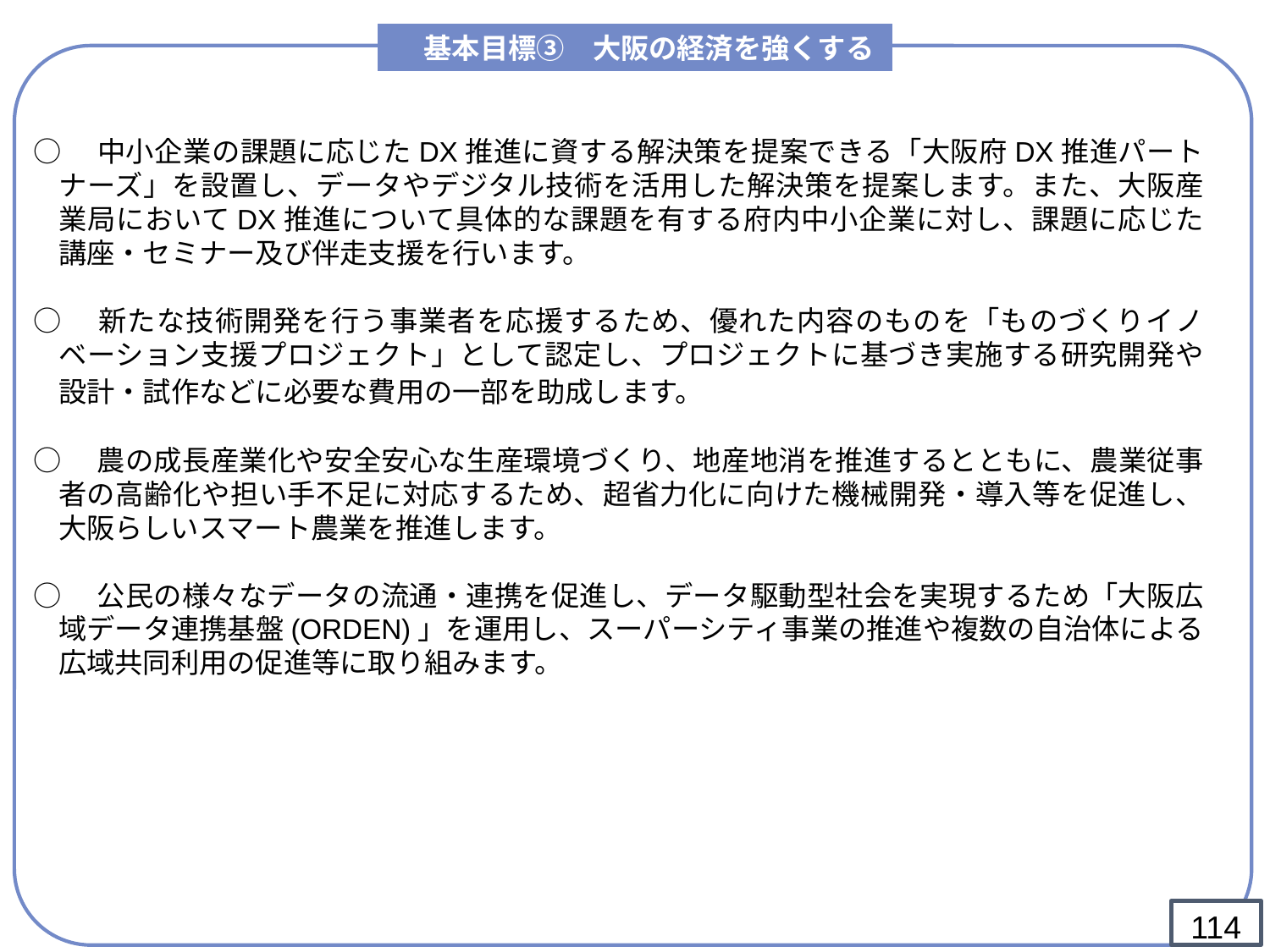

基本目標③　大阪の経済を強くする

○　中小企業の課題に応じたDX推進に資する解決策を提案できる「大阪府DX推進パートナーズ」を設置し、データやデジタル技術を活用した解決策を提案します。また、大阪産業局においてDX推進について具体的な課題を有する府内中小企業に対し、課題に応じた講座・セミナー及び伴走支援を行います。

○　新たな技術開発を行う事業者を応援するため、優れた内容のものを「ものづくりイノベーション支援プロジェクト」として認定し、プロジェクトに基づき実施する研究開発や設計・試作などに必要な費用の一部を助成します。

○　農の成長産業化や安全安心な生産環境づくり、地産地消を推進するとともに、農業従事者の⾼齢化や担い⼿不⾜に対応するため、超省⼒化に向けた機械開発・導⼊等を促進し、大阪らしいスマート農業を推進します。

○　公民の様々なデータの流通・連携を促進し、データ駆動型社会を実現するため「大阪広域データ連携基盤(ORDEN)」を運用し、スーパーシティ事業の推進や複数の自治体による広域共同利用の促進等に取り組みます。

114